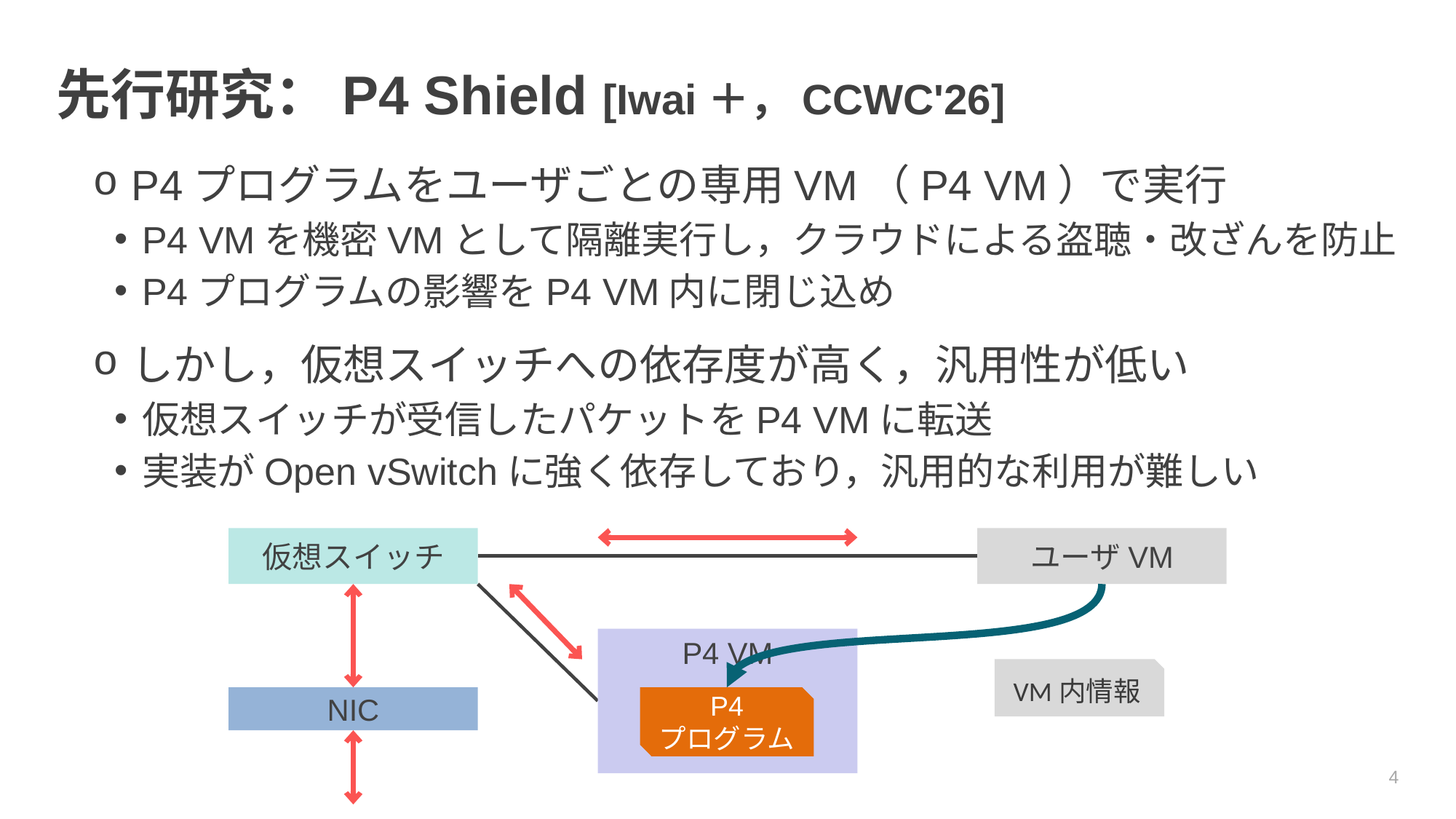

# 先行研究：P4 Shield [Iwai＋，CCWC'26]
P4プログラムをユーザごとの専用VM（P4 VM）で実行
P4 VMを機密VMとして隔離実行し，クラウドによる盗聴・改ざんを防止
P4プログラムの影響をP4 VM内に閉じ込め
しかし，仮想スイッチへの依存度が高く，汎用性が低い
仮想スイッチが受信したパケットをP4 VMに転送
実装がOpen vSwitchに強く依存しており，汎用的な利用が難しい

仮想スイッチ
ユーザVM
P4 VM
VM内情報
NIC
P4
プログラム
4